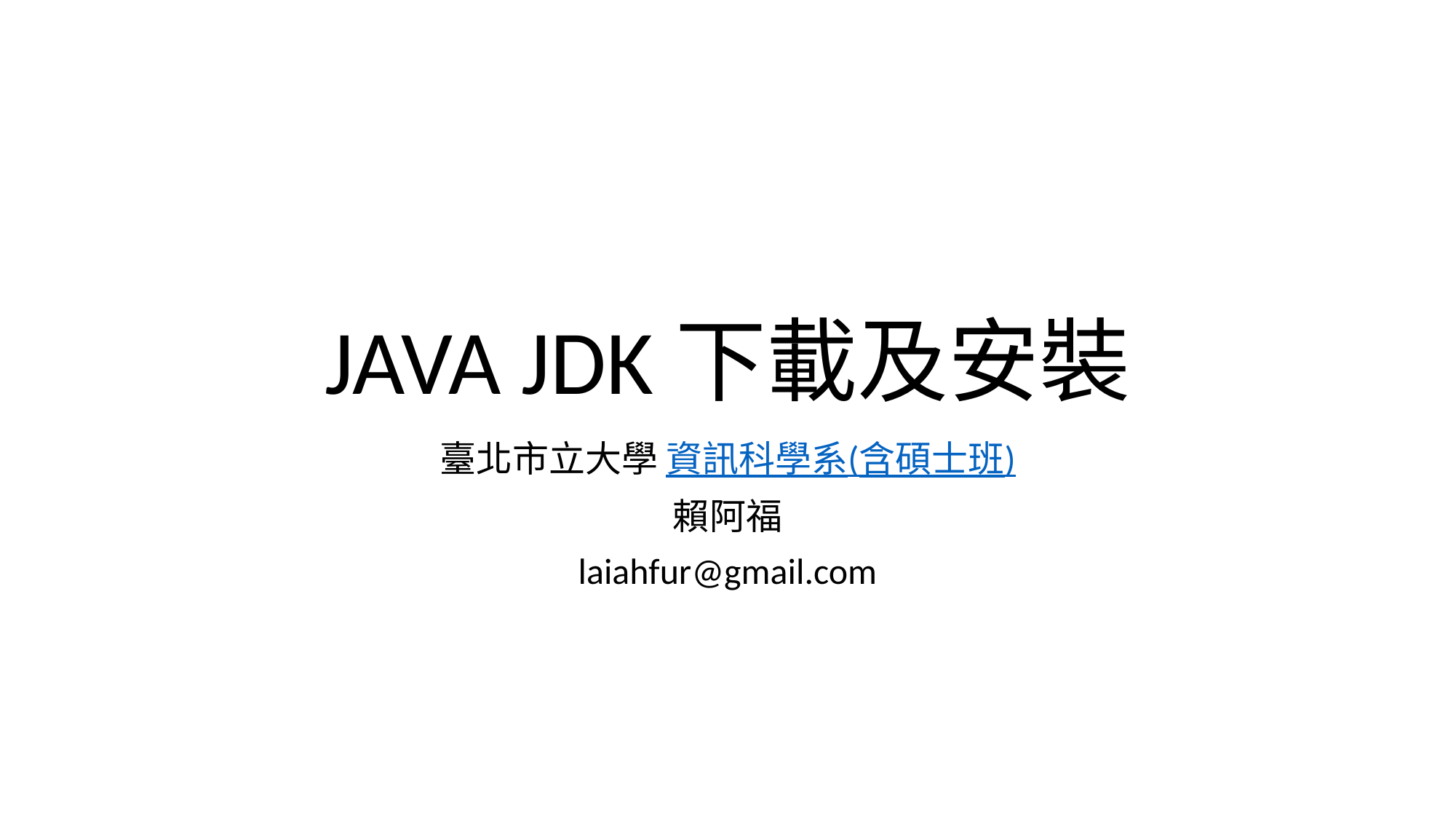

# JAVA JDK下載及安裝
臺北市立大學 資訊科學系(含碩士班)
賴阿福
laiahfur@gmail.com